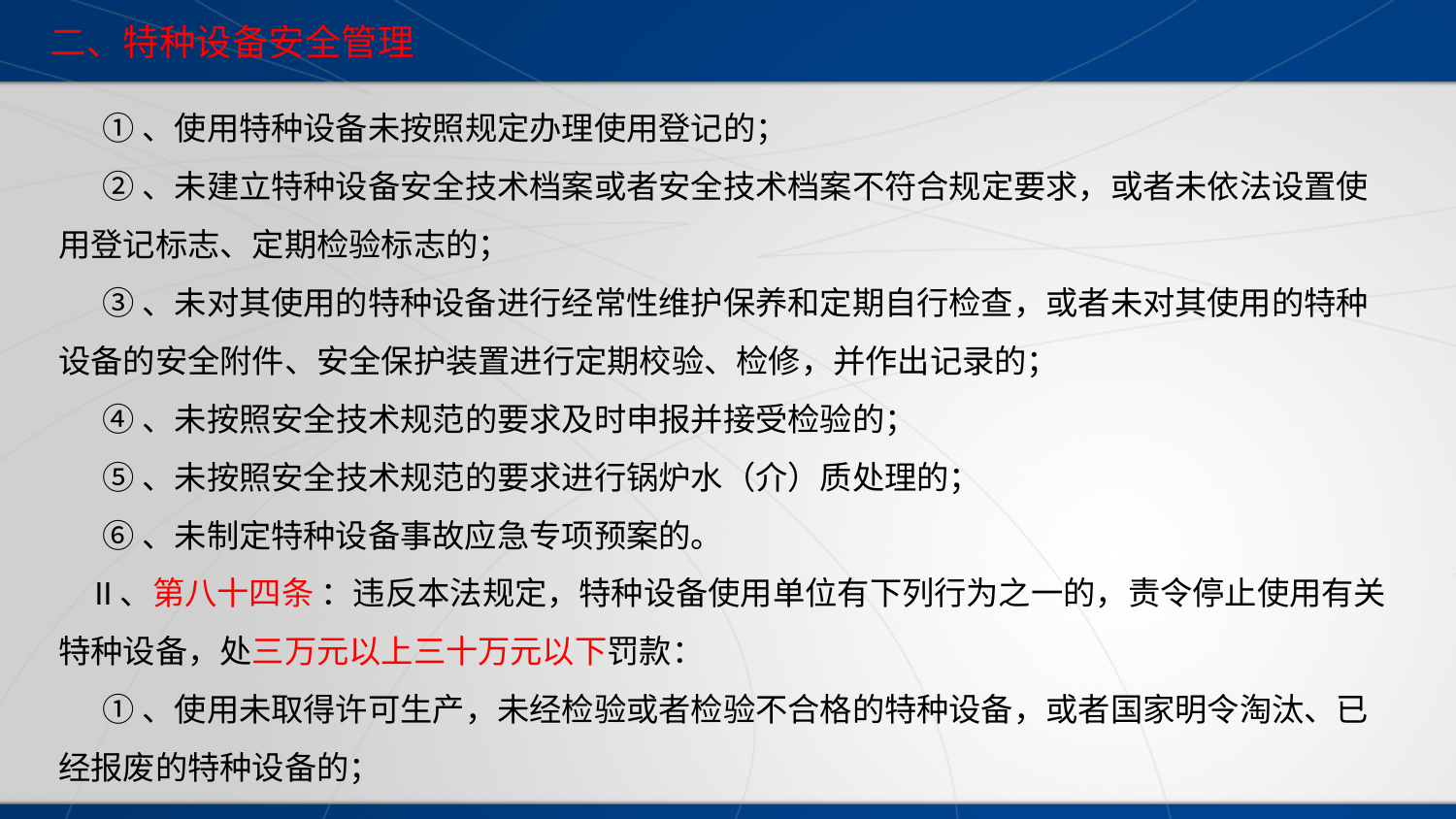

二、特种设备安全管理
      ①、使用特种设备未按照规定办理使用登记的；
      ②、未建立特种设备安全技术档案或者安全技术档案不符合规定要求，或者未依法设置使用登记标志、定期检验标志的；
      ③、未对其使用的特种设备进行经常性维护保养和定期自行检查，或者未对其使用的特种设备的安全附件、安全保护装置进行定期校验、检修，并作出记录的；
      ④、未按照安全技术规范的要求及时申报并接受检验的；
      ⑤、未按照安全技术规范的要求进行锅炉水（介）质处理的；
      ⑥、未制定特种设备事故应急专项预案的。
    II、第八十四条 ：违反本法规定，特种设备使用单位有下列行为之一的，责令停止使用有关特种设备，处三万元以上三十万元以下罚款：
      ①、使用未取得许可生产，未经检验或者检验不合格的特种设备，或者国家明令淘汰、已经报废的特种设备的；